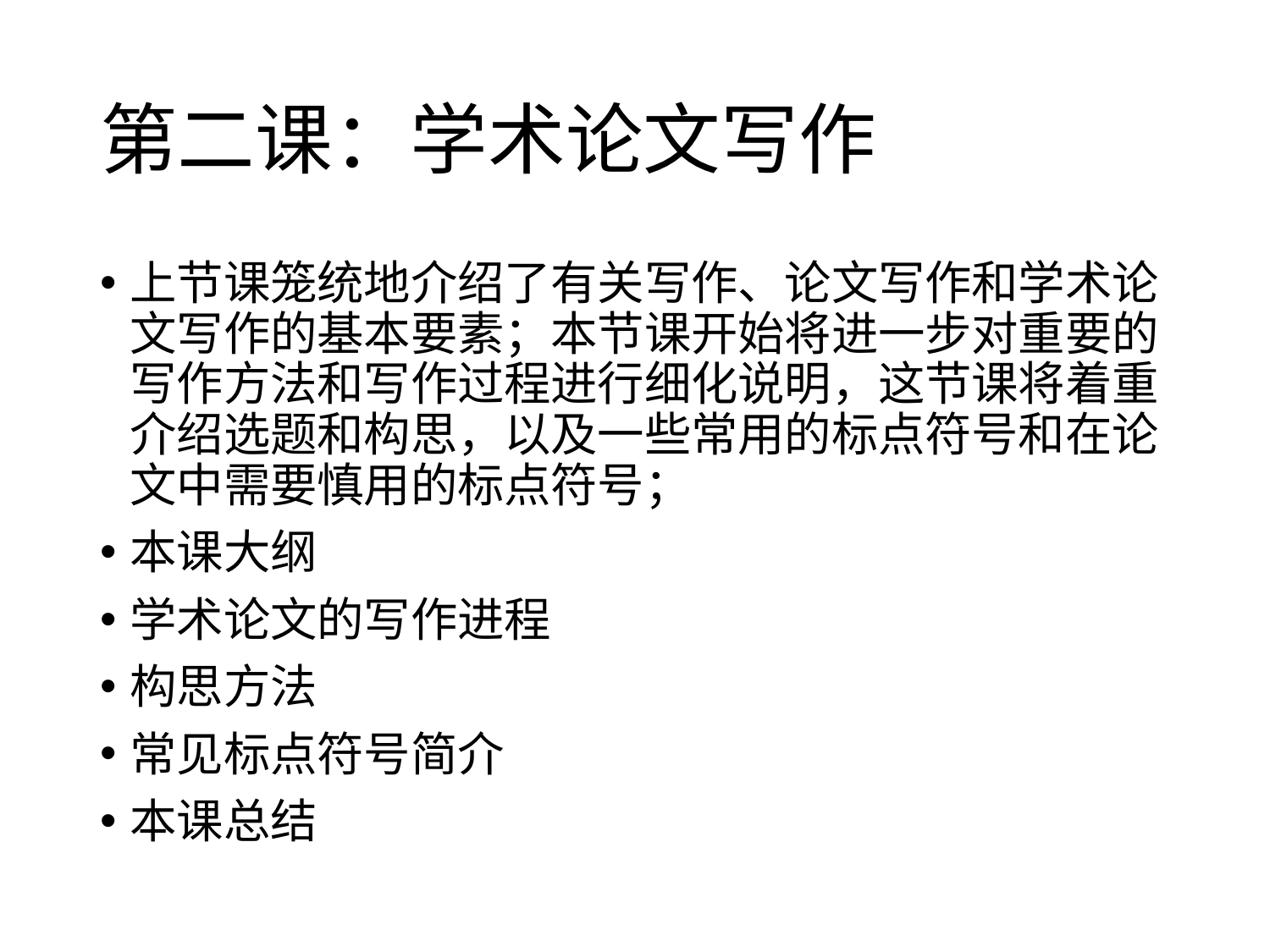

# 第二课：学术论文写作
上节课笼统地介绍了有关写作、论文写作和学术论文写作的基本要素；本节课开始将进一步对重要的写作方法和写作过程进行细化说明，这节课将着重介绍选题和构思，以及一些常用的标点符号和在论文中需要慎用的标点符号；
本课大纲
学术论文的写作进程
构思方法
常见标点符号简介
本课总结